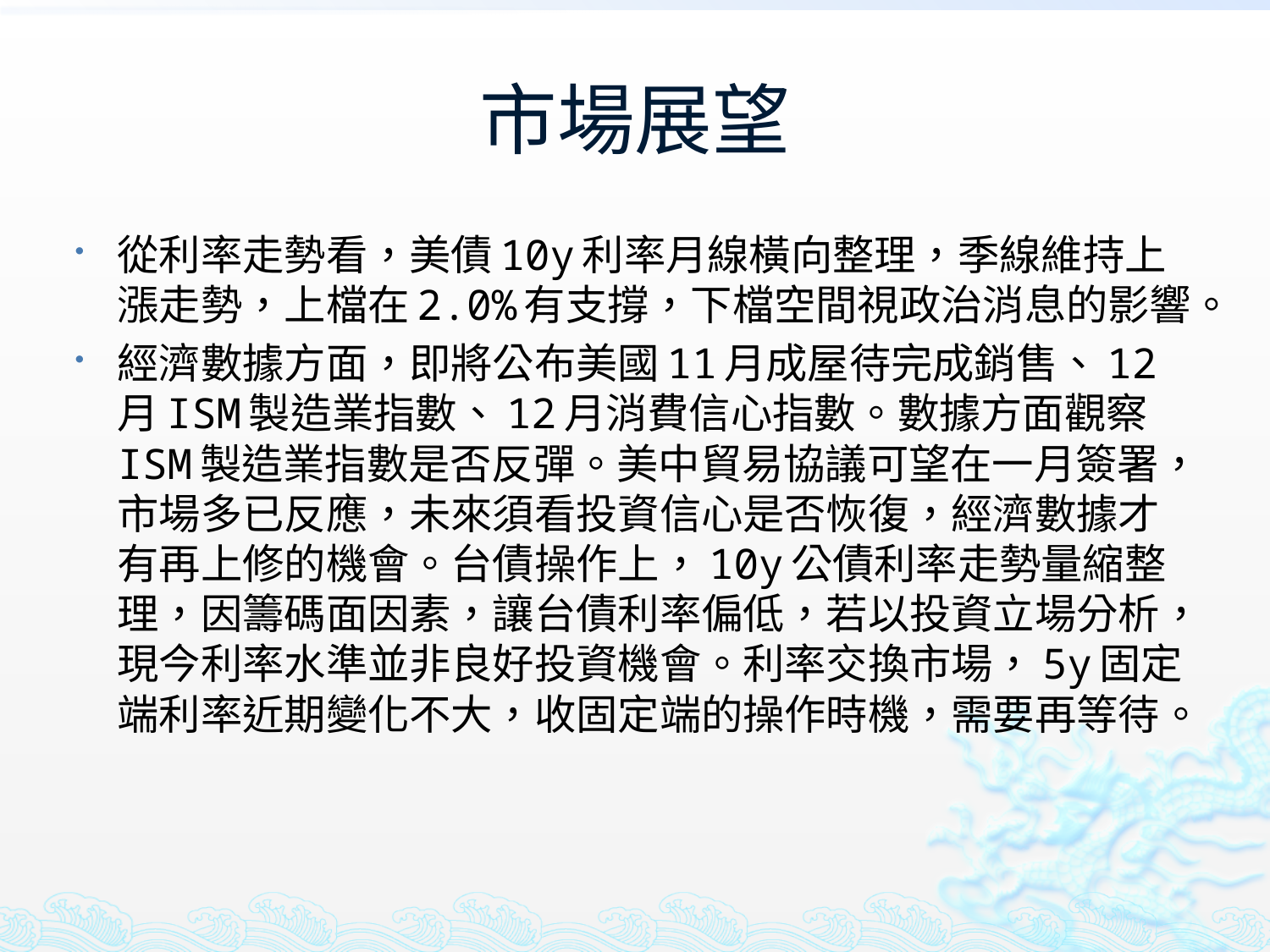

# 市場展望
從利率走勢看，美債10y利率月線橫向整理，季線維持上漲走勢，上檔在2.0%有支撐，下檔空間視政治消息的影響。
經濟數據方面，即將公布美國11月成屋待完成銷售、12月ISM製造業指數、12月消費信心指數。數據方面觀察ISM製造業指數是否反彈。美中貿易協議可望在一月簽署，市場多已反應，未來須看投資信心是否恢復，經濟數據才有再上修的機會。台債操作上，10y公債利率走勢量縮整理，因籌碼面因素，讓台債利率偏低，若以投資立場分析，現今利率水準並非良好投資機會。利率交換市場，5y固定端利率近期變化不大，收固定端的操作時機，需要再等待。